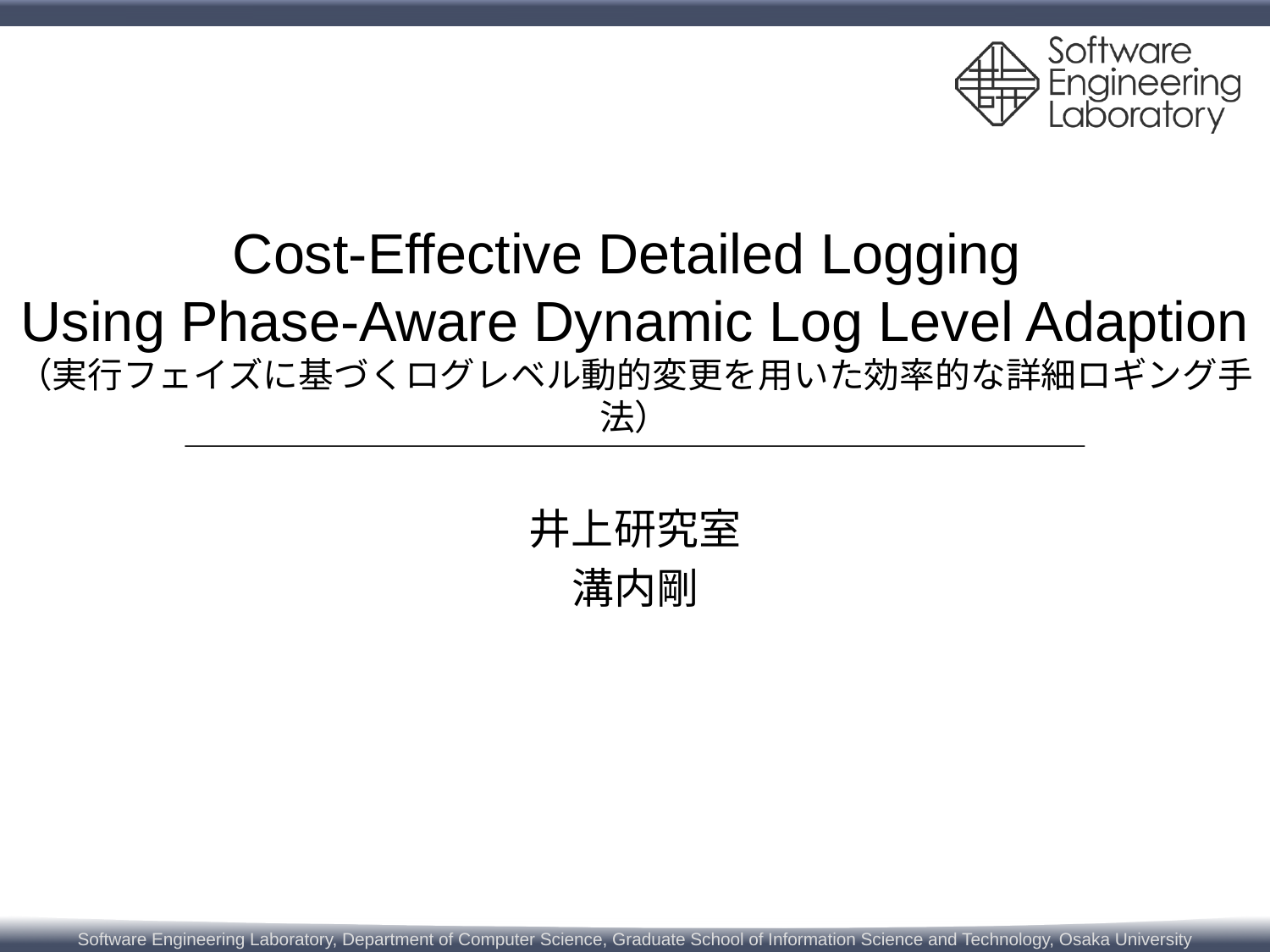

# Cost-Effective Detailed Logging Using Phase-Aware Dynamic Log Level Adaption （実行フェイズに基づくログレベル動的変更を用いた効率的な詳細ロギング手法）
井上研究室
溝内剛